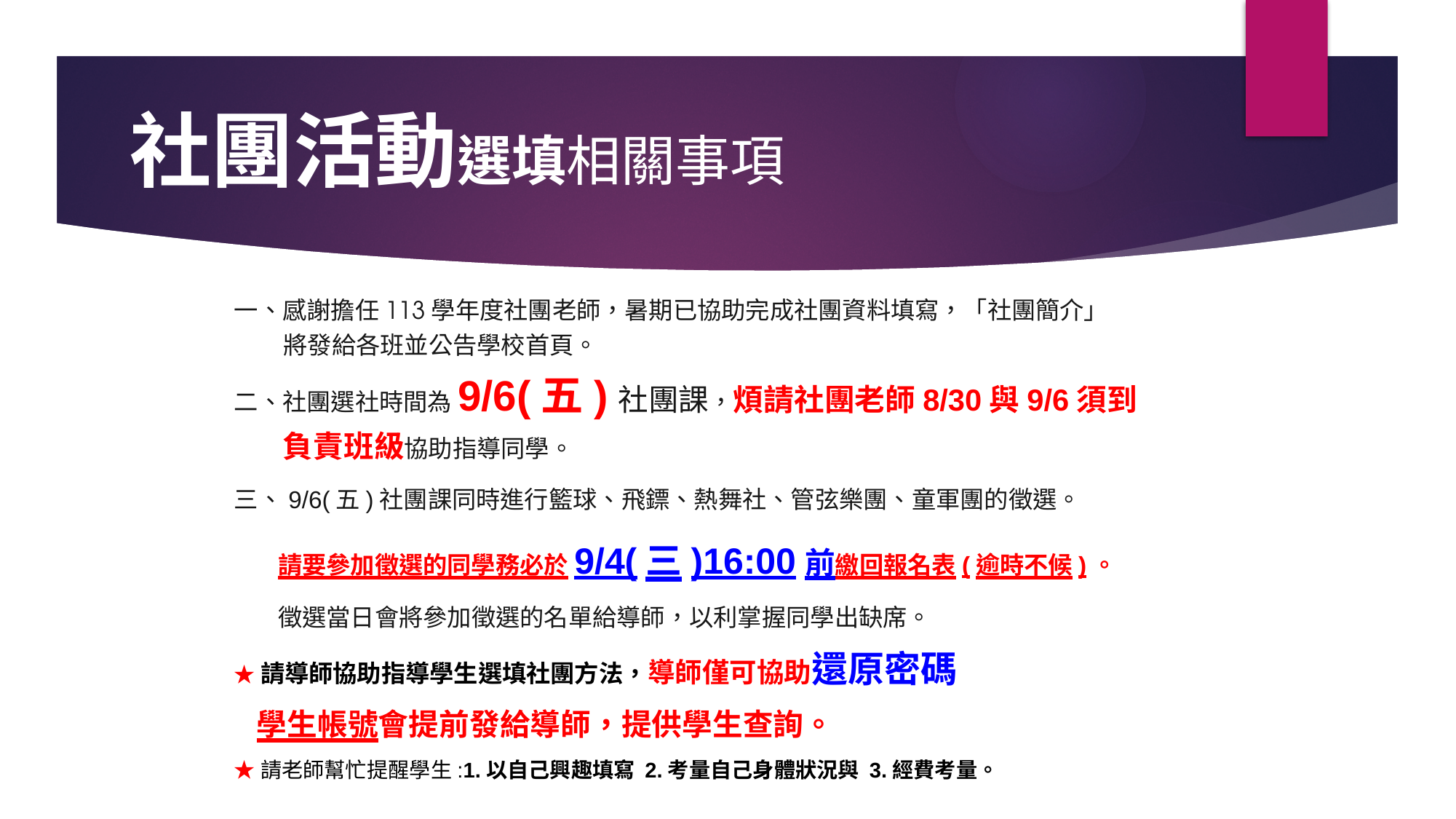

# 社團活動選填相關事項
一、感謝擔任113學年度社團老師，暑期已協助完成社團資料填寫，「社團簡介」
        將發給各班並公告學校首頁。
二、社團選社時間為9/6(五)社團課，煩請社團老師8/30與9/6須到
      負責班級協助指導同學。
三、9/6(五)社團課同時進行籃球、飛鏢、熱舞社、管弦樂團、童軍團的徵選。
       請要參加徵選的同學務必於9/4(三)16:00前繳回報名表(逾時不候)。
       徵選當日會將參加徵選的名單給導師，以利掌握同學出缺席。
★請導師協助指導學生選填社團方法，導師僅可協助還原密碼
 學生帳號會提前發給導師，提供學生查詢。
★請老師幫忙提醒學生:1.以自己興趣填寫 2.考量自己身體狀況與 3.經費考量。